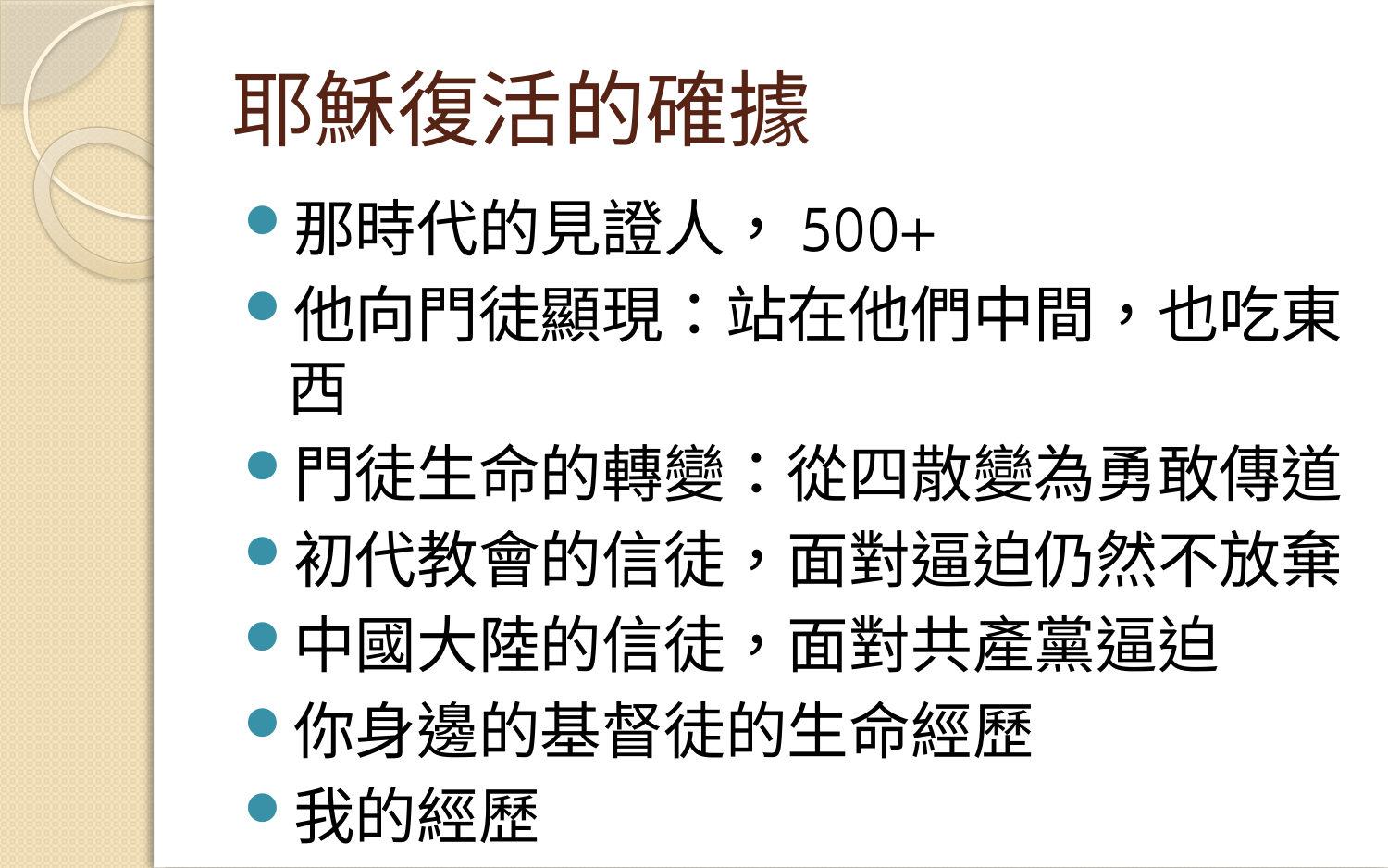

# 耶穌復活的確據
那時代的見證人，500+
他向門徒顯現：站在他們中間，也吃東西
門徒生命的轉變：從四散變為勇敢傳道
初代教會的信徒，面對逼迫仍然不放棄
中國大陸的信徒，面對共產黨逼迫
你身邊的基督徒的生命經歷
我的經歷